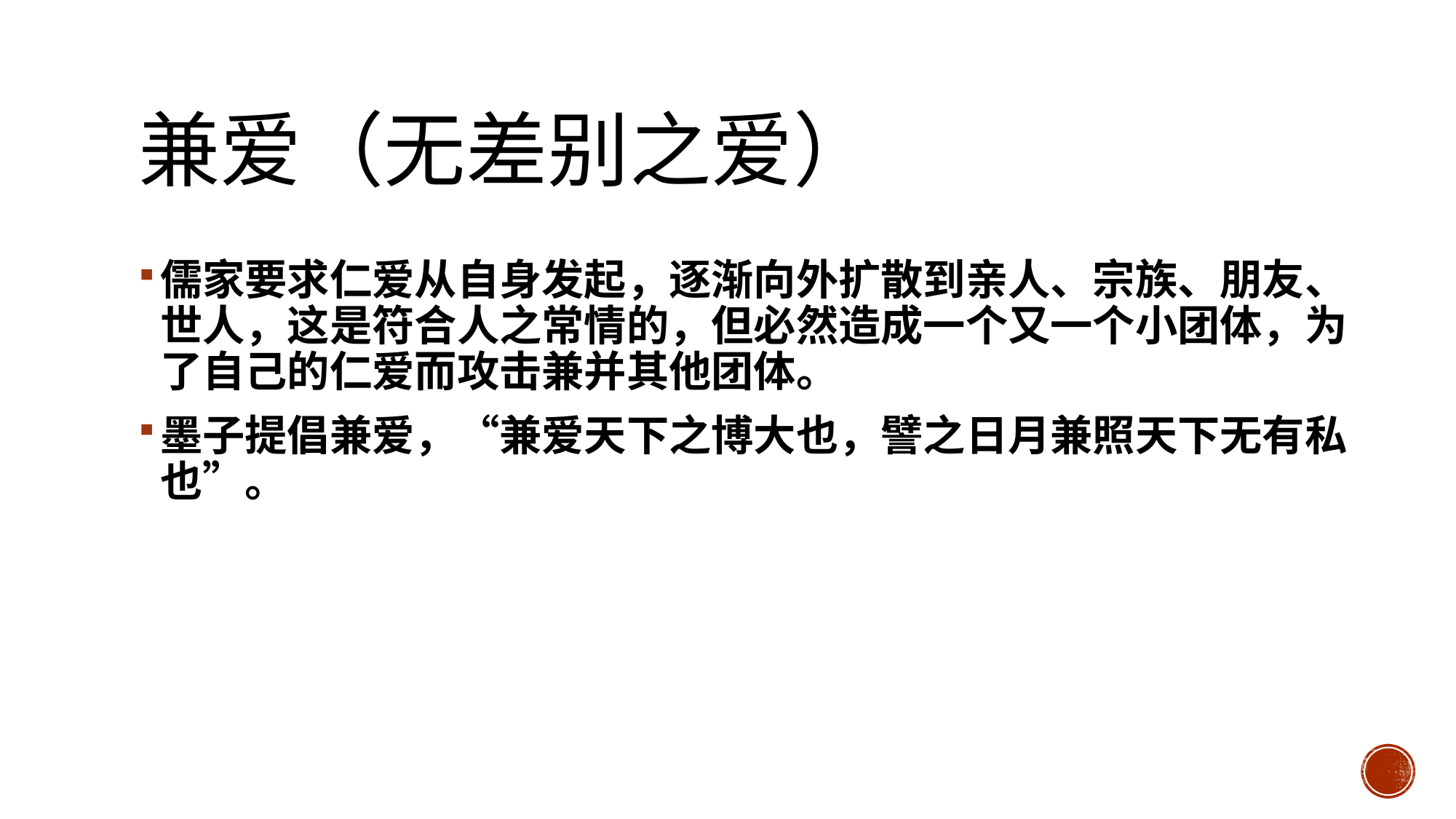

# 兼爱（无差别之爱）
儒家要求仁爱从自身发起，逐渐向外扩散到亲人、宗族、朋友、世人，这是符合人之常情的，但必然造成一个又一个小团体，为了自己的仁爱而攻击兼并其他团体。
墨子提倡兼爱，“兼爱天下之博大也，譬之日月兼照天下无有私也”。